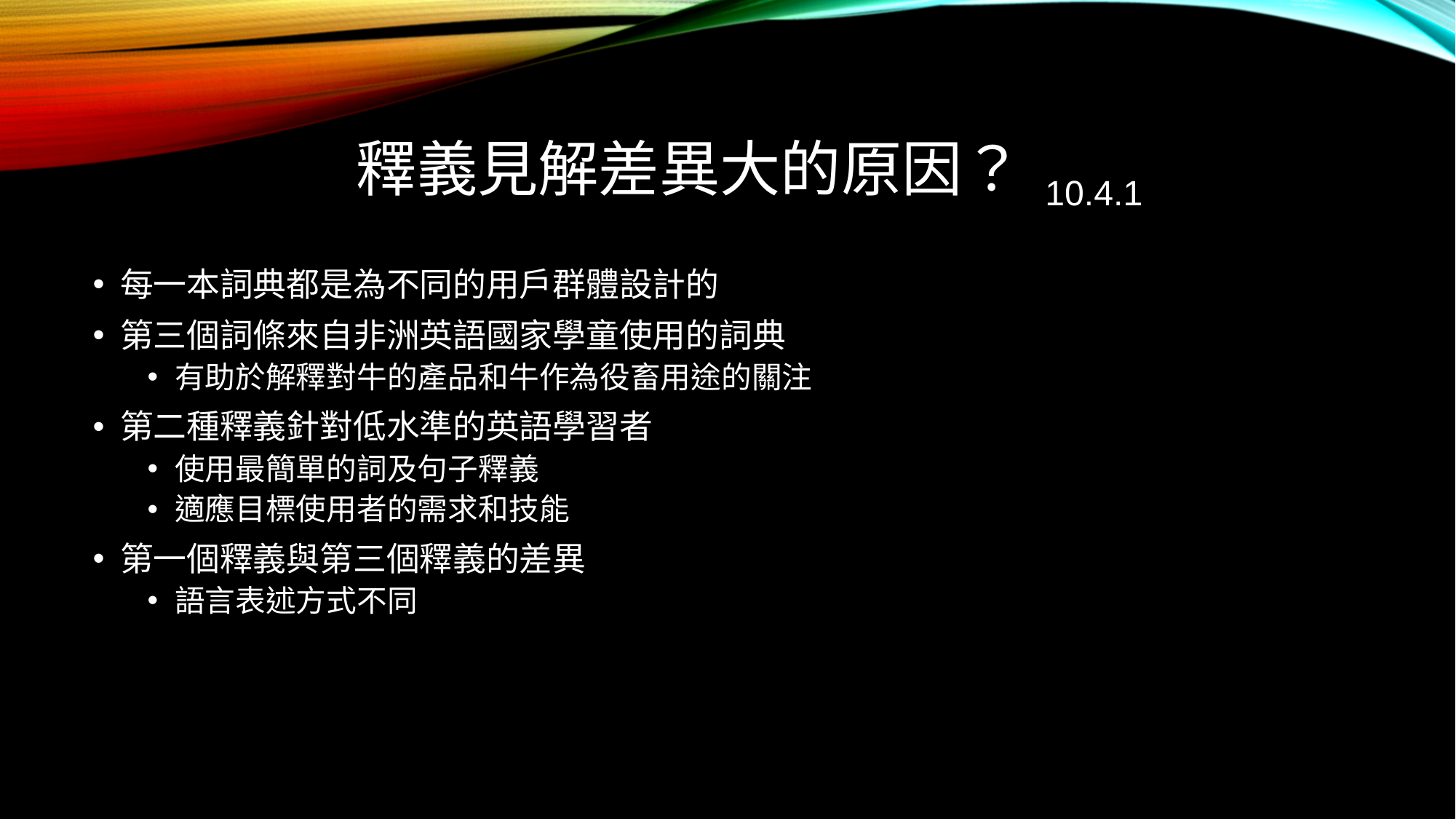

# 釋義見解差異大的原因？ 10.4.1
每一本詞典都是為不同的用戶群體設計的
第三個詞條來自非洲英語國家學童使用的詞典
有助於解釋對牛的產品和牛作為役畜用途的關注
第二種釋義針對低水準的英語學習者
使用最簡單的詞及句子釋義
適應目標使用者的需求和技能
第一個釋義與第三個釋義的差異
語言表述方式不同